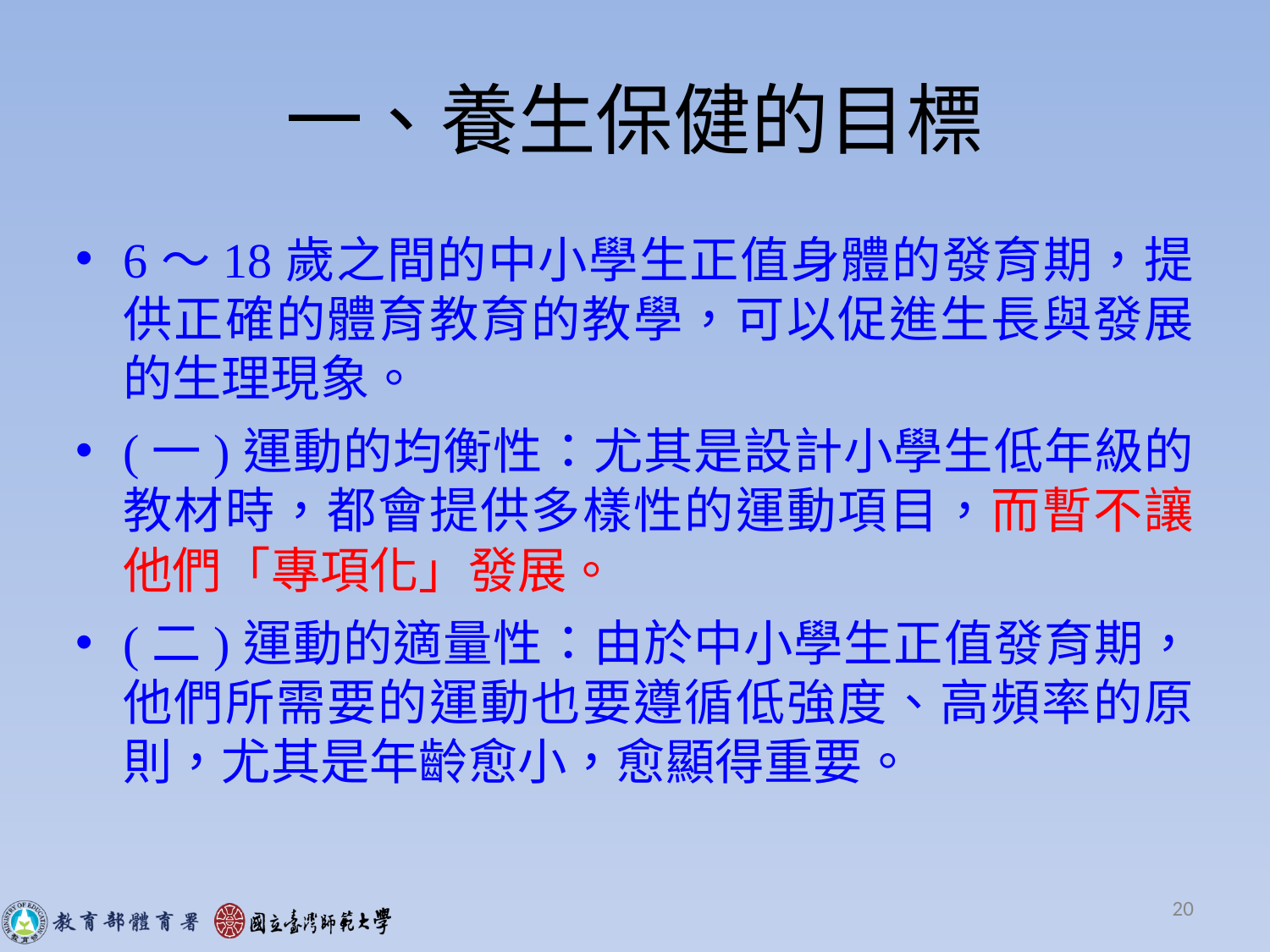

# 一、養生保健的目標
6～18歲之間的中小學生正值身體的發育期，提供正確的體育教育的教學，可以促進生長與發展的生理現象。
(一)運動的均衡性：尤其是設計小學生低年級的教材時，都會提供多樣性的運動項目，而暫不讓他們「專項化」發展。
(二)運動的適量性：由於中小學生正值發育期，他們所需要的運動也要遵循低強度、高頻率的原則，尤其是年齡愈小，愈顯得重要。
20